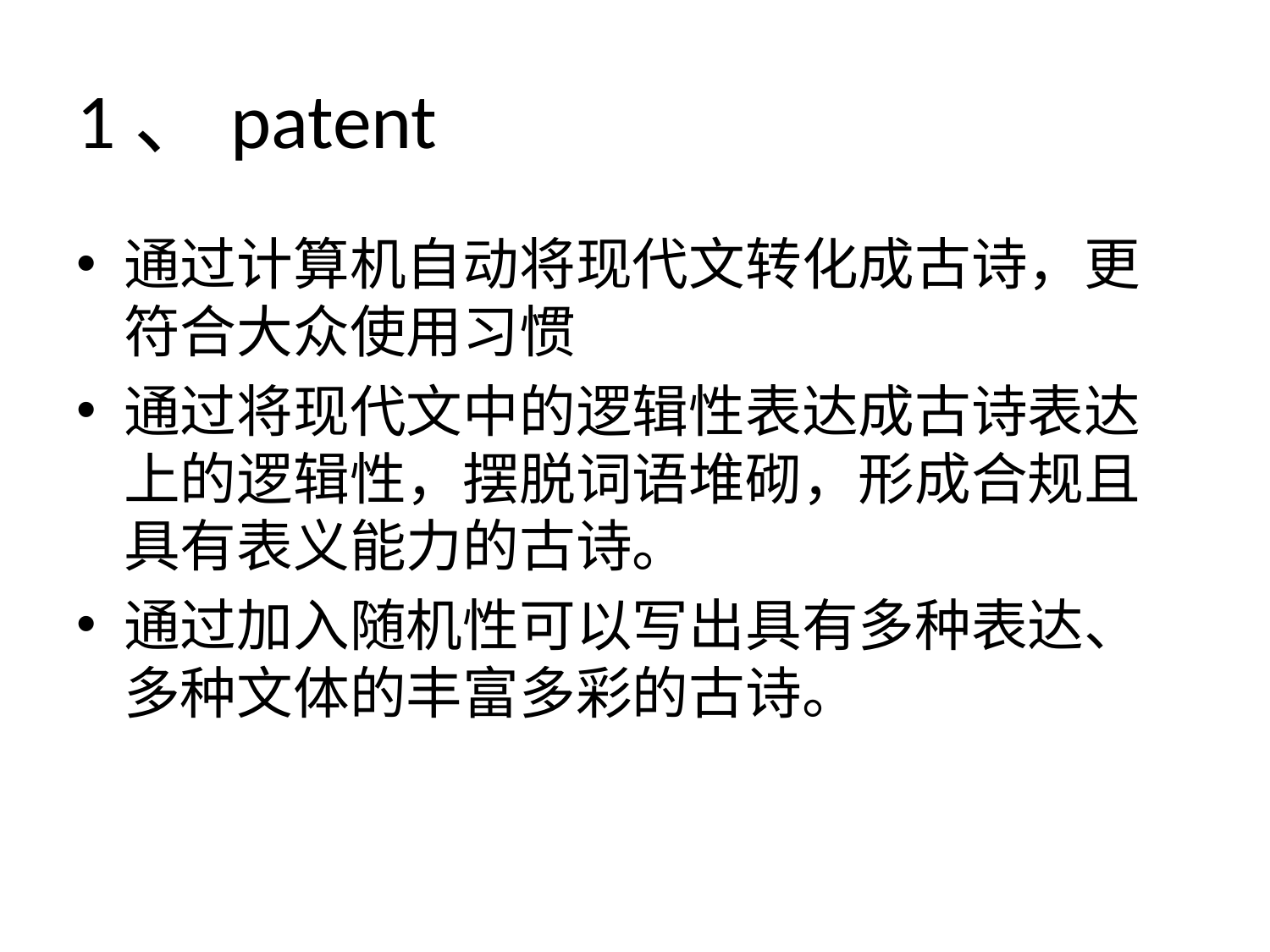

# 1、patent
通过计算机自动将现代文转化成古诗，更符合大众使用习惯
通过将现代文中的逻辑性表达成古诗表达上的逻辑性，摆脱词语堆砌，形成合规且具有表义能力的古诗。
通过加入随机性可以写出具有多种表达、多种文体的丰富多彩的古诗。